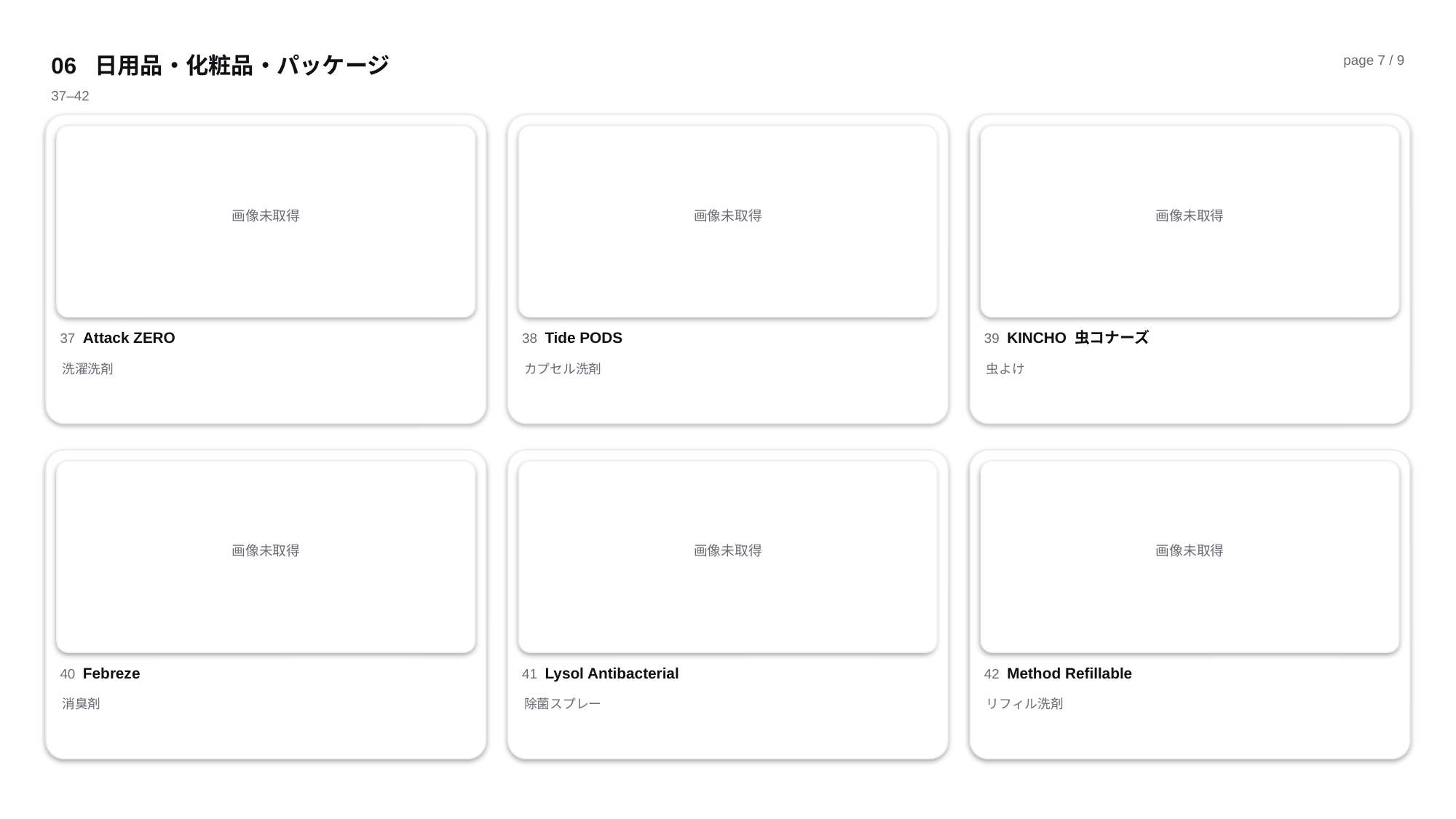

06  日用品・化粧品・パッケージ
page 7 / 9
37–42

画像未取得
画像未取得
画像未取得
37  Attack ZERO
38  Tide PODS
39  KINCHO 虫コナーズ
洗濯洗剤
カプセル洗剤
虫よけ

画像未取得
画像未取得
画像未取得
40  Febreze
41  Lysol Antibacterial
42  Method Refillable
消臭剤
除菌スプレー
リフィル洗剤